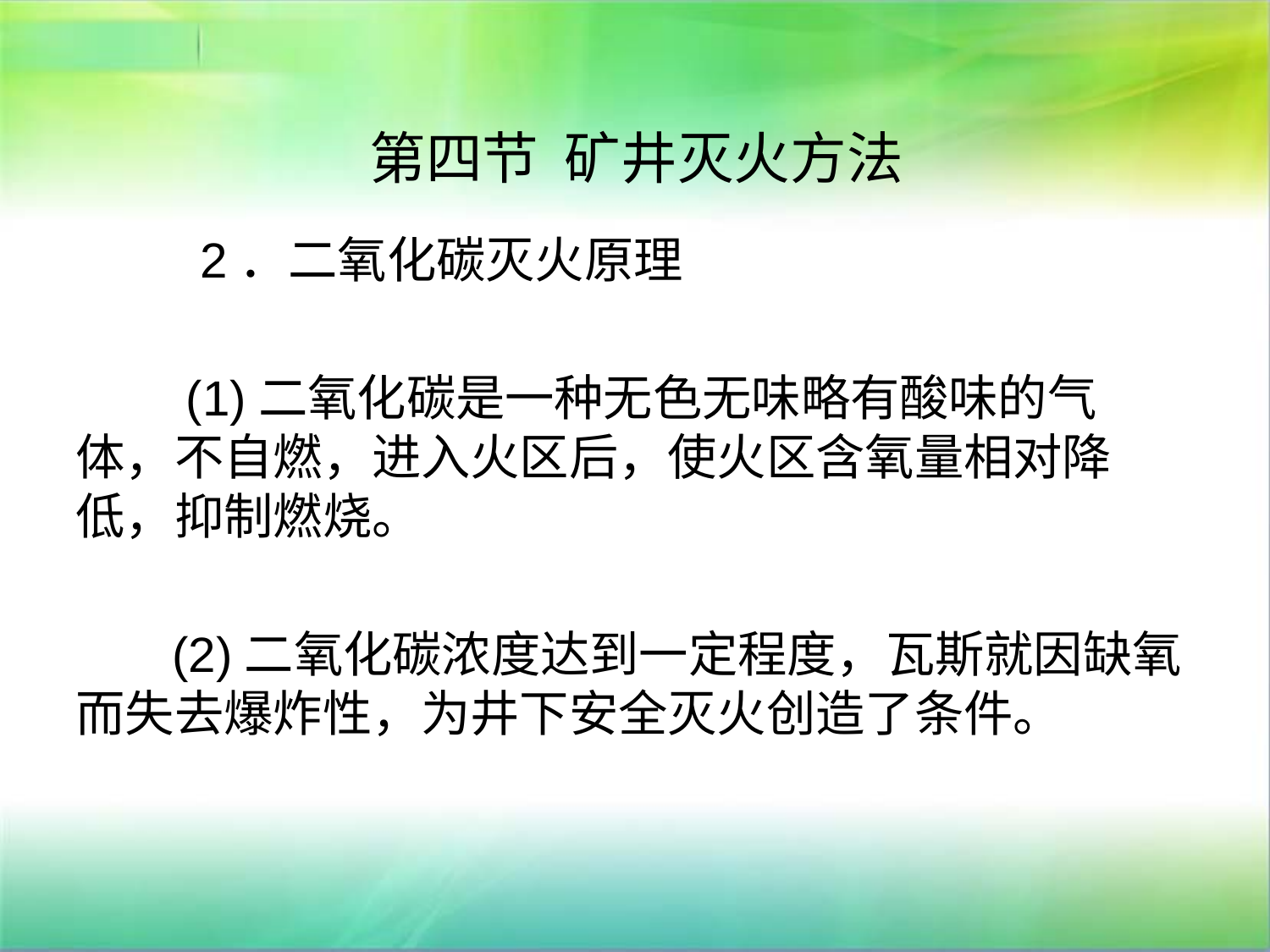

# 第四节  矿井灭火方法
         2．二氧化碳灭火原理

        (1)二氧化碳是一种无色无味略有酸味的气体，不自燃，进入火区后，使火区含氧量相对降低，抑制燃烧。

       (2)二氧化碳浓度达到一定程度，瓦斯就因缺氧而失去爆炸性，为井下安全灭火创造了条件。